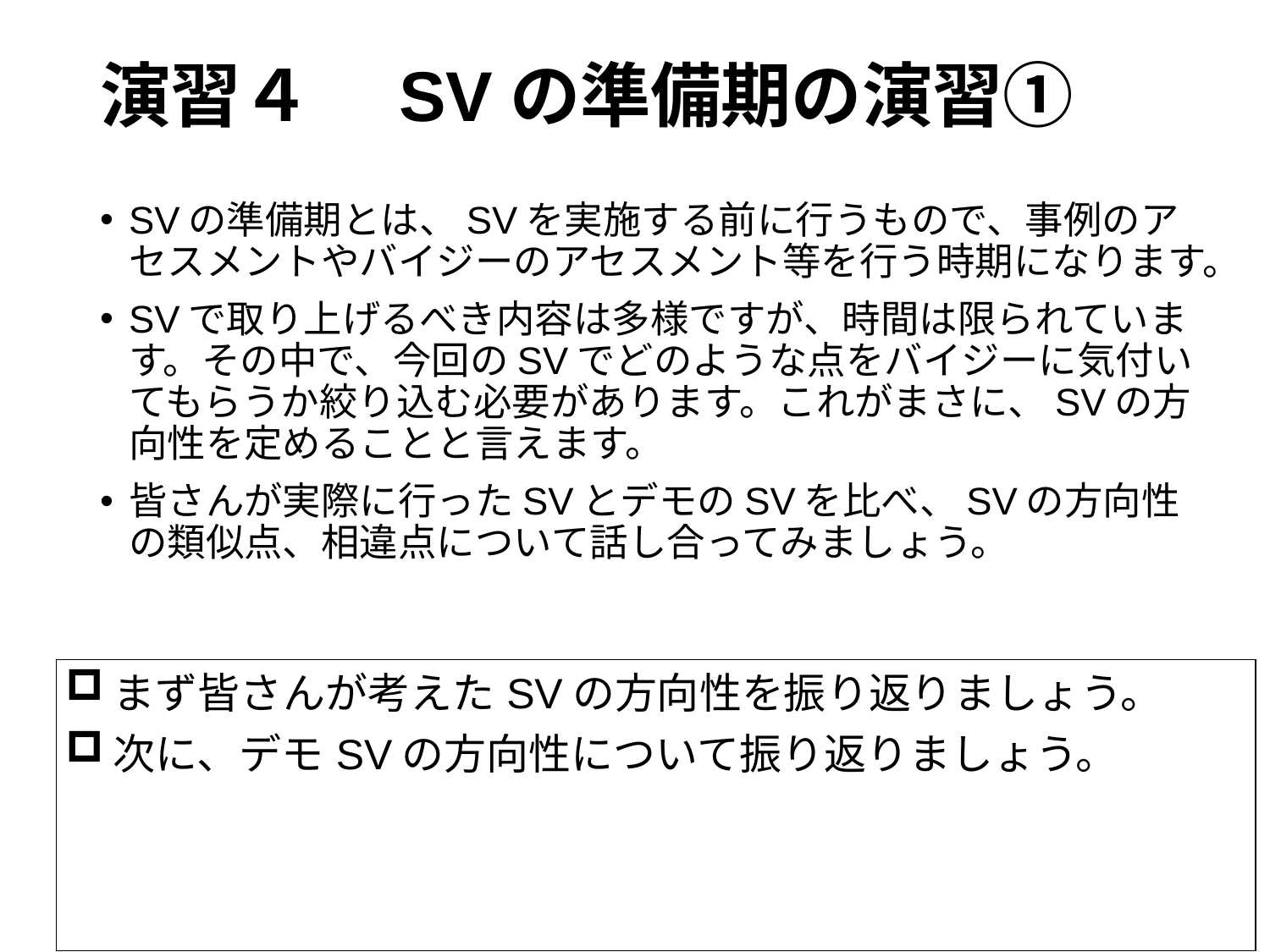

# 演習４　SVの準備期の演習①
SVの準備期とは、SVを実施する前に行うもので、事例のアセスメントやバイジーのアセスメント等を行う時期になります。
SVで取り上げるべき内容は多様ですが、時間は限られています。その中で、今回のSVでどのような点をバイジーに気付いてもらうか絞り込む必要があります。これがまさに、SVの方向性を定めることと言えます。
皆さんが実際に行ったSVとデモのSVを比べ、SVの方向性の類似点、相違点について話し合ってみましょう。

| まず皆さんが考えたSVの方向性を振り返りましょう。 次に、デモSVの方向性について振り返りましょう。 |
| --- |
|  |
|  |
|  |